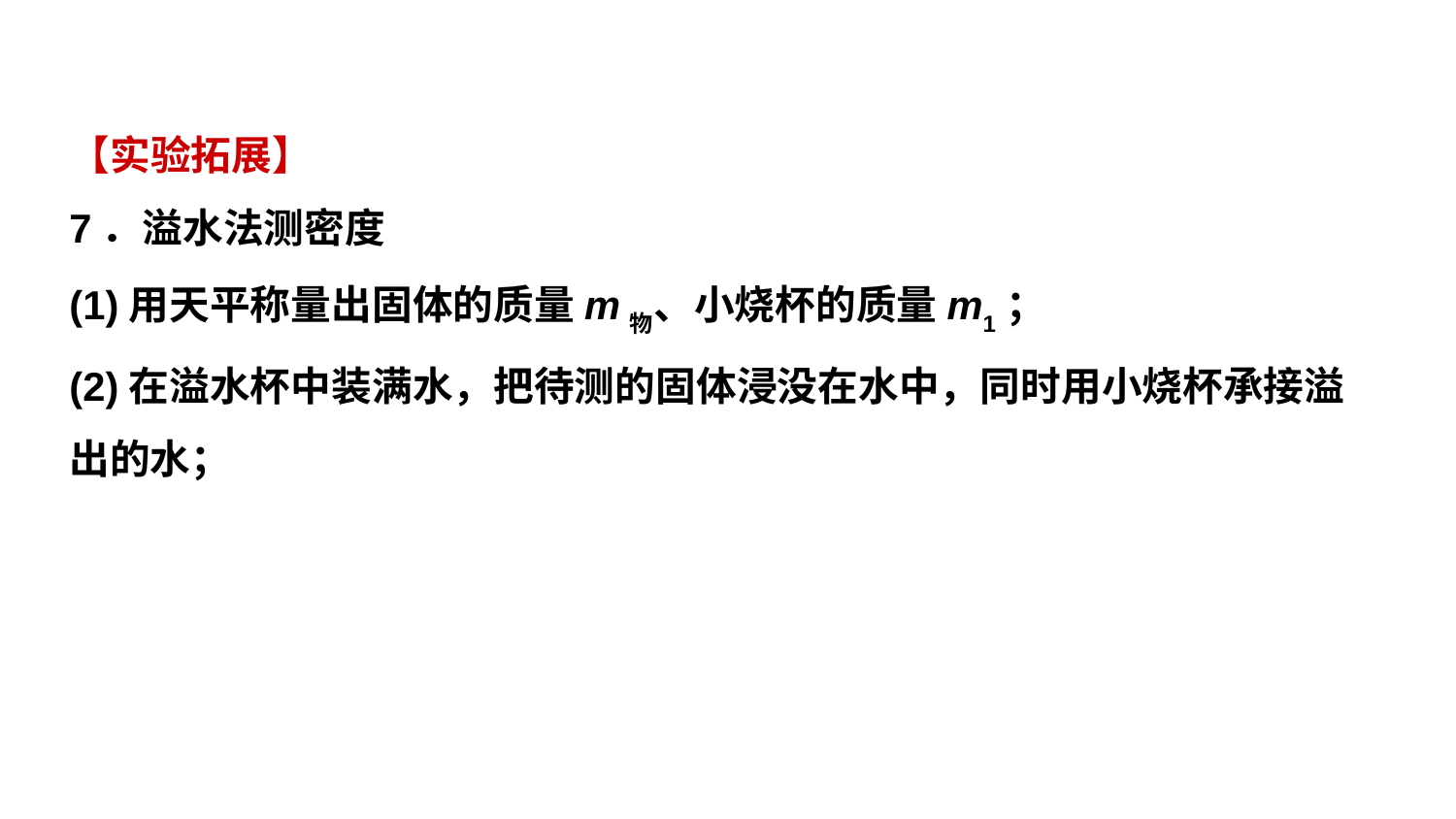

【实验拓展】
7．溢水法测密度
(1)用天平称量出固体的质量m物、小烧杯的质量m1；
(2)在溢水杯中装满水，把待测的固体浸没在水中，同时用小烧杯承接溢出的水；